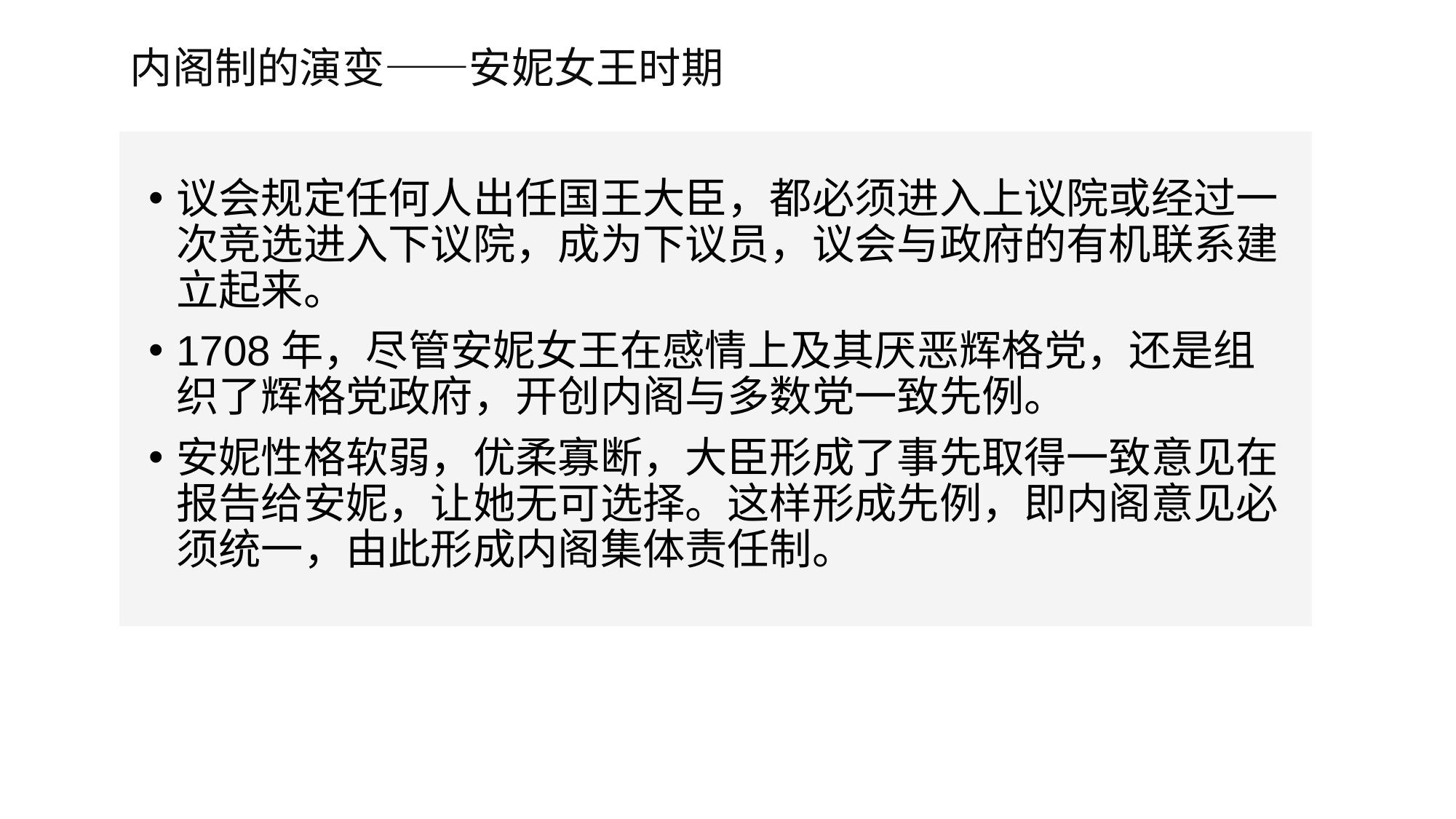

内阁制的演变——安妮女王时期

议会规定任何人出任国王大臣，都必须进入上议院或经过一次竞选进入下议院，成为下议员，议会与政府的有机联系建立起来。
1708年，尽管安妮女王在感情上及其厌恶辉格党，还是组织了辉格党政府，开创内阁与多数党一致先例。
安妮性格软弱，优柔寡断，大臣形成了事先取得一致意见在报告给安妮，让她无可选择。这样形成先例，即内阁意见必须统一，由此形成内阁集体责任制。